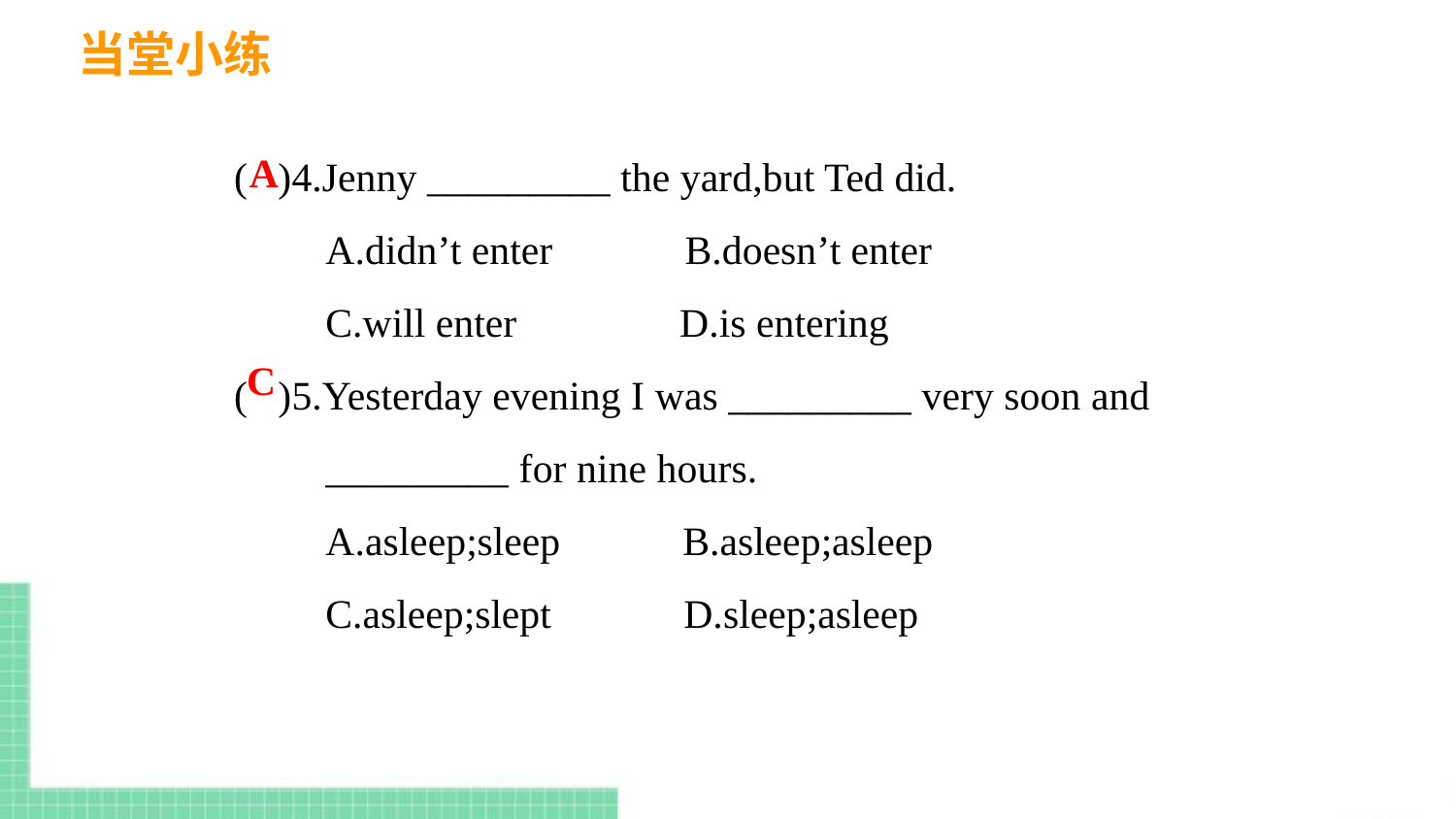

当堂小练
(   )4.Jenny _________ the yard,but Ted did.
         A.didn’t enter             B.doesn’t enter
         C.will enter                D.is entering
(   )5.Yesterday evening I was _________ very soon and
         _________ for nine hours.
         A.asleep;sleep            B.asleep;asleep
         C.asleep;slept             D.sleep;asleep
A
C